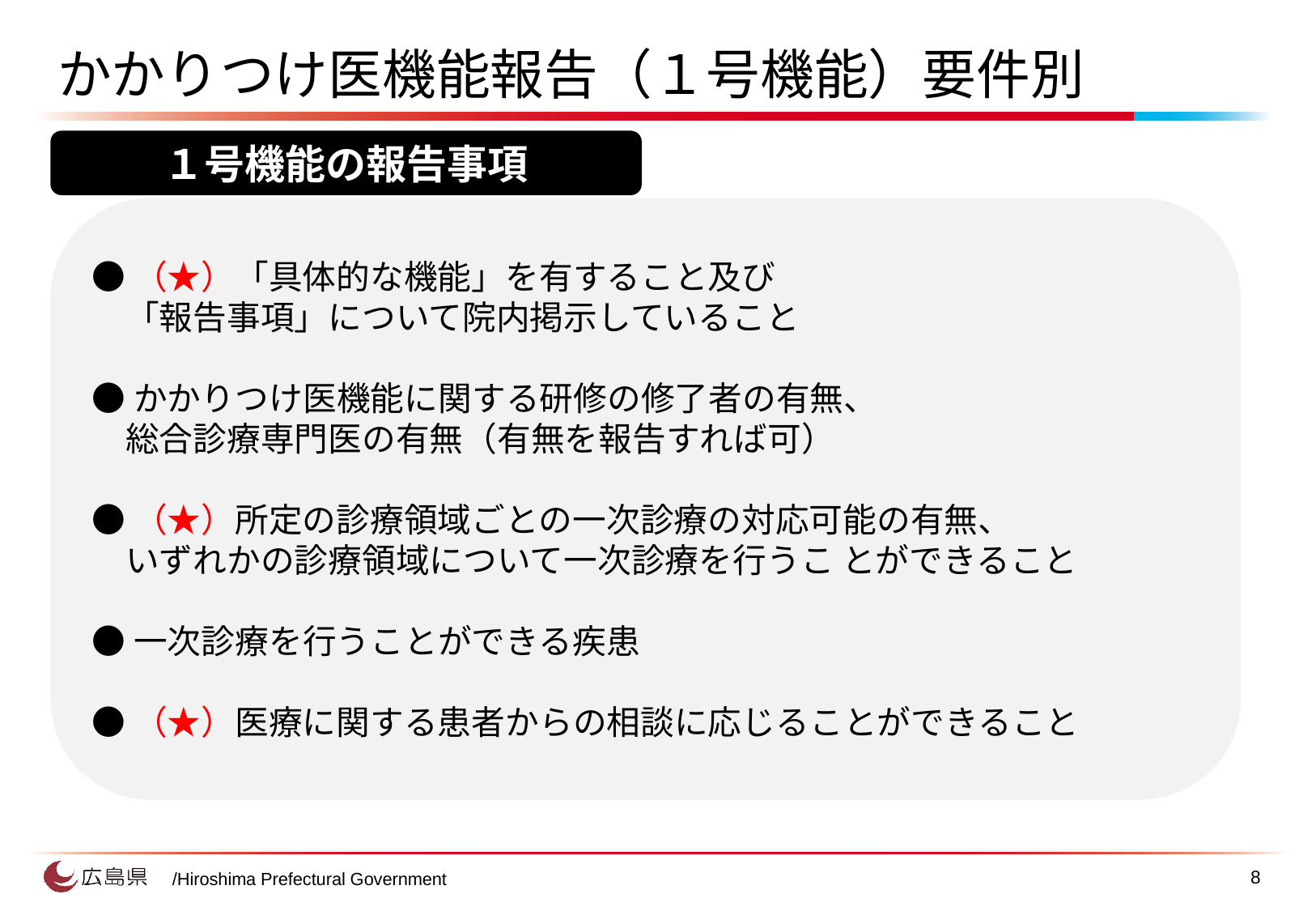

かかりつけ医機能報告（１号機能）要件別
１号機能の報告事項
●（★）「具体的な機能」を有すること及び
　「報告事項」について院内掲示していること

●かかりつけ医機能に関する研修の修了者の有無、
　総合診療専門医の有無（有無を報告すれば可）

●（★）所定の診療領域ごとの一次診療の対応可能の有無、
　いずれかの診療領域について一次診療を行うこ とができること

●一次診療を行うことができる疾患

●（★）医療に関する患者からの相談に応じることができること